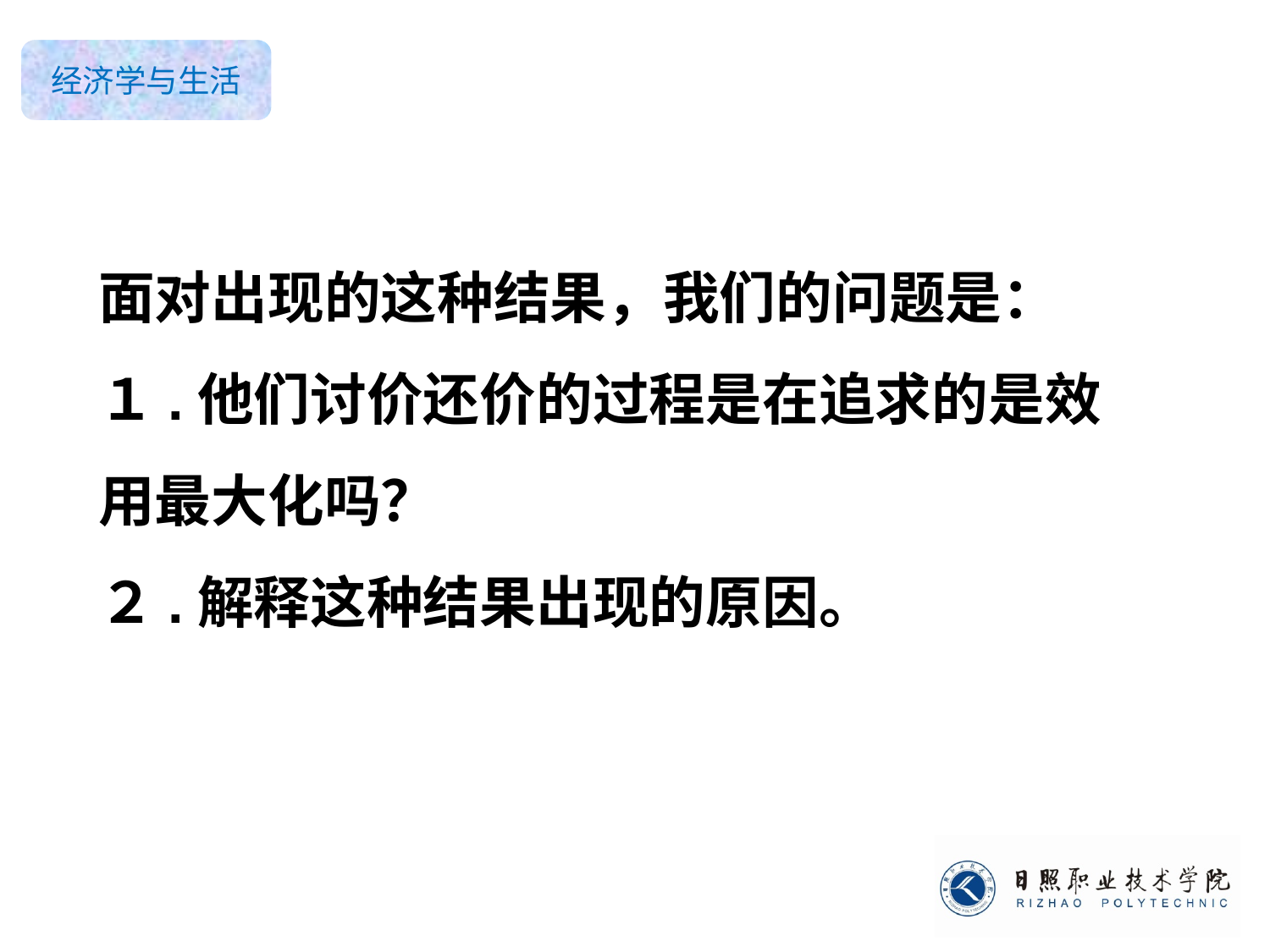

面对出现的这种结果，我们的问题是：
１.他们讨价还价的过程是在追求的是效用最大化吗？
２.解释这种结果出现的原因。